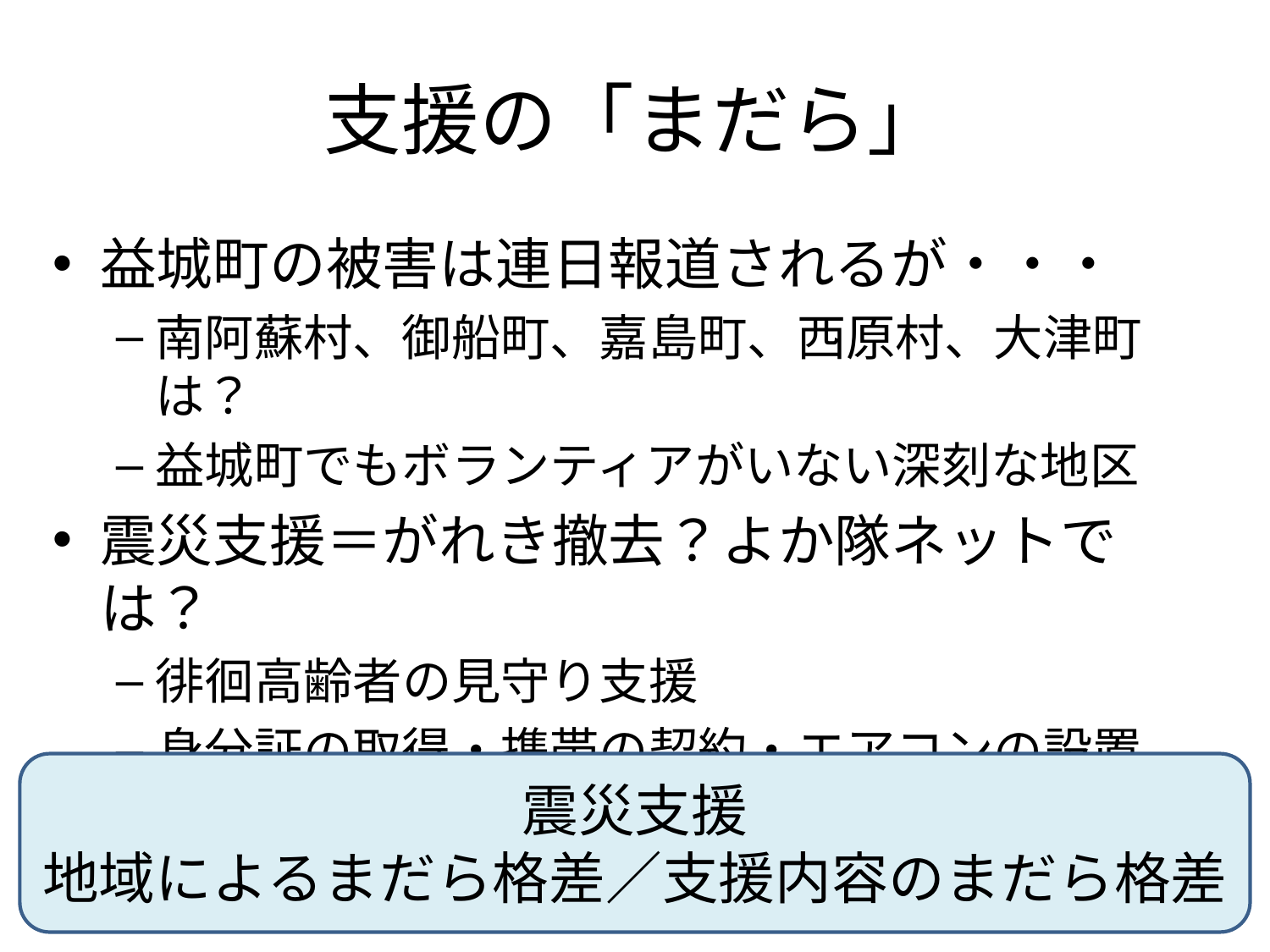

# 支援の「まだら」
益城町の被害は連日報道されるが・・・
南阿蘇村、御船町、嘉島町、西原村、大津町は？
益城町でもボランティアがいない深刻な地区
震災支援＝がれき撤去？よか隊ネットでは？
徘徊高齢者の見守り支援
身分証の取得・携帯の契約・エアコンの設置
市民団体をつなぐ取組

震災支援
地域によるまだら格差／支援内容のまだら格差